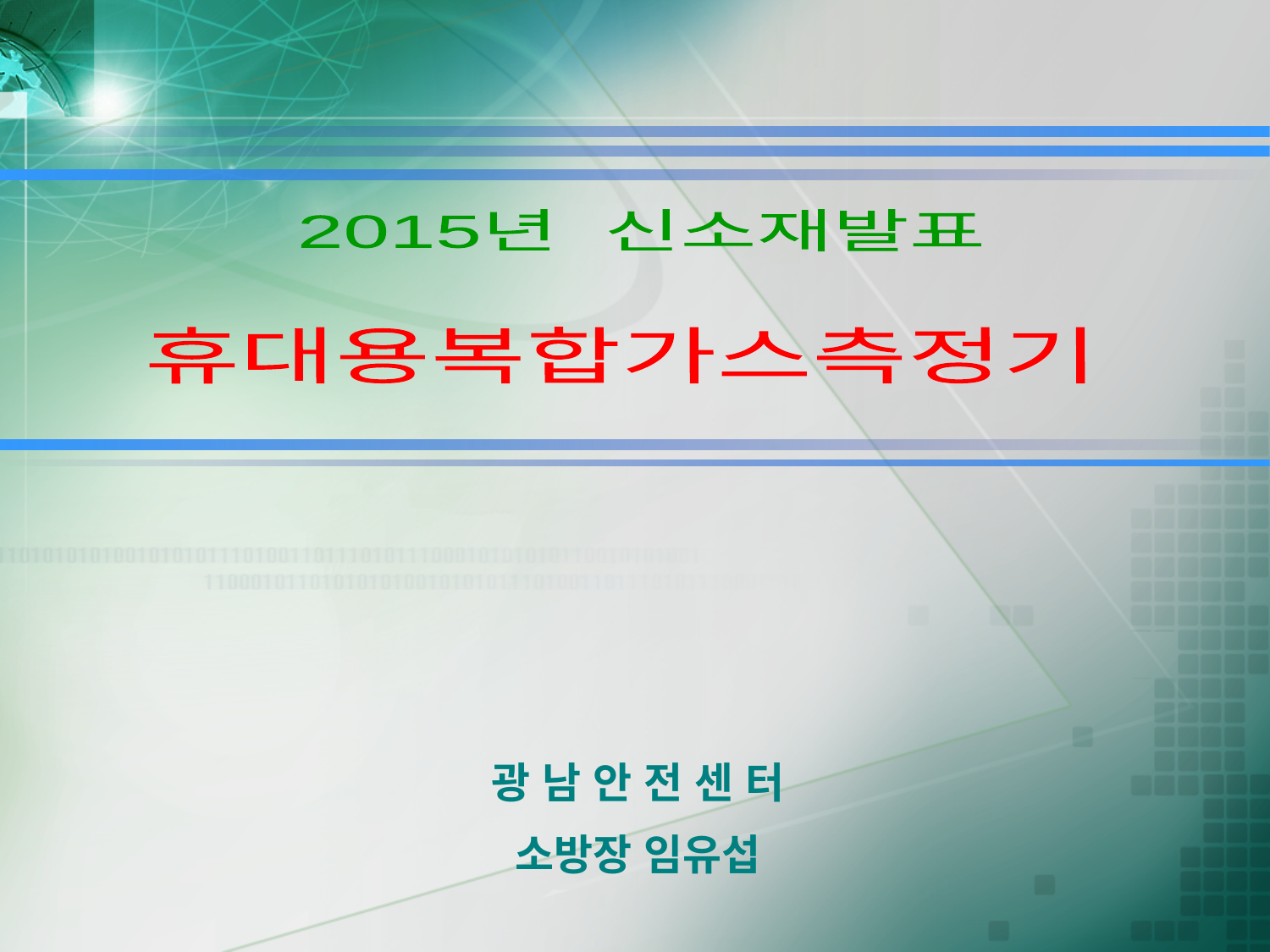

2015년  신소재발표
휴대용복합가스측정기

광 남 안 전 센 터
소방장 임유섭